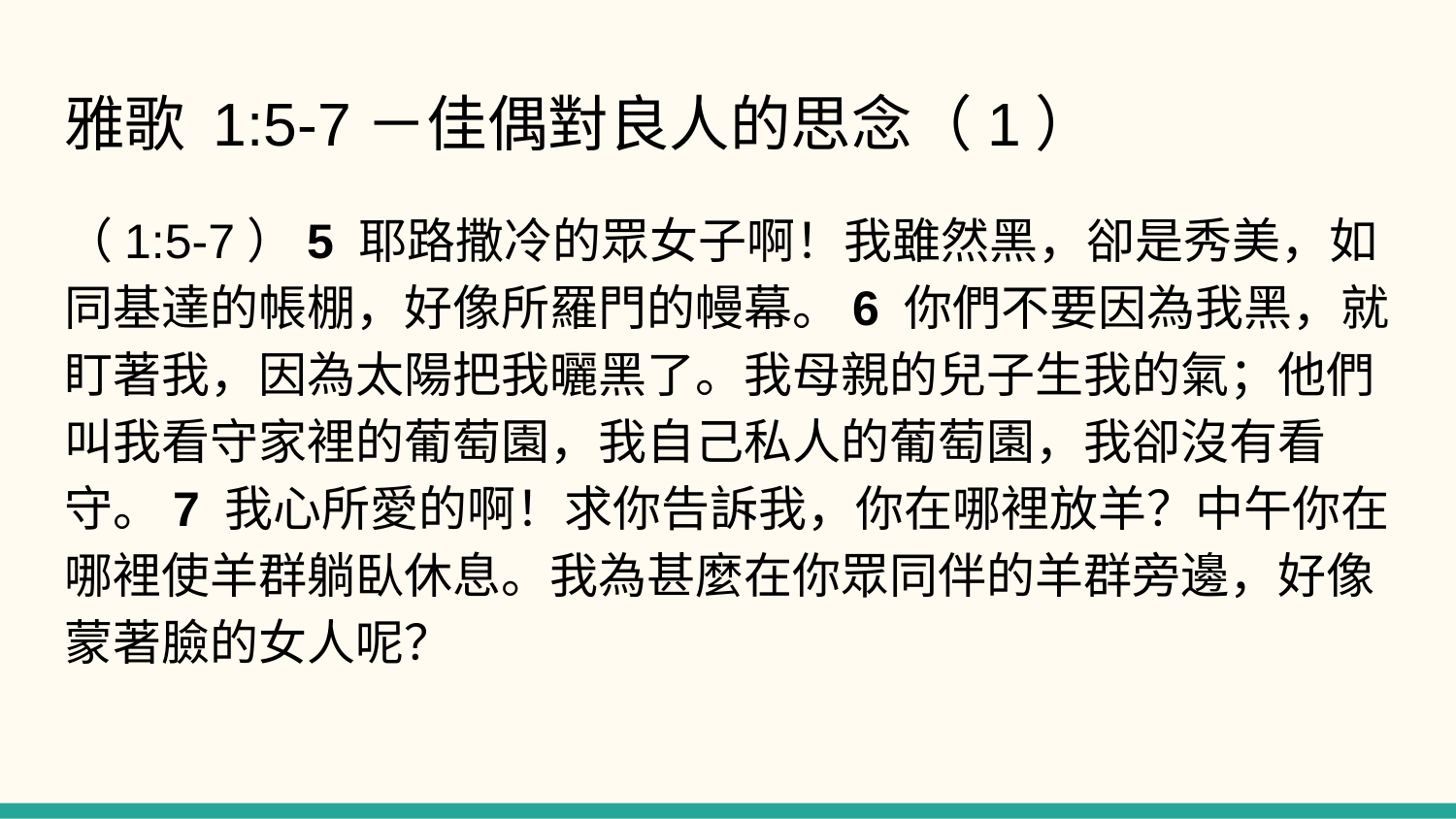

# 雅歌 1:5-7－佳偶對良人的思念（1）
（1:5-7）5 耶路撒冷的眾女子啊！我雖然黑，卻是秀美，如同基達的帳棚，好像所羅門的幔幕。6 你們不要因為我黑，就盯著我，因為太陽把我曬黑了。我母親的兒子生我的氣；他們叫我看守家裡的葡萄園，我自己私人的葡萄園，我卻沒有看守。7 我心所愛的啊！求你告訴我，你在哪裡放羊？中午你在哪裡使羊群躺臥休息。我為甚麼在你眾同伴的羊群旁邊，好像蒙著臉的女人呢？